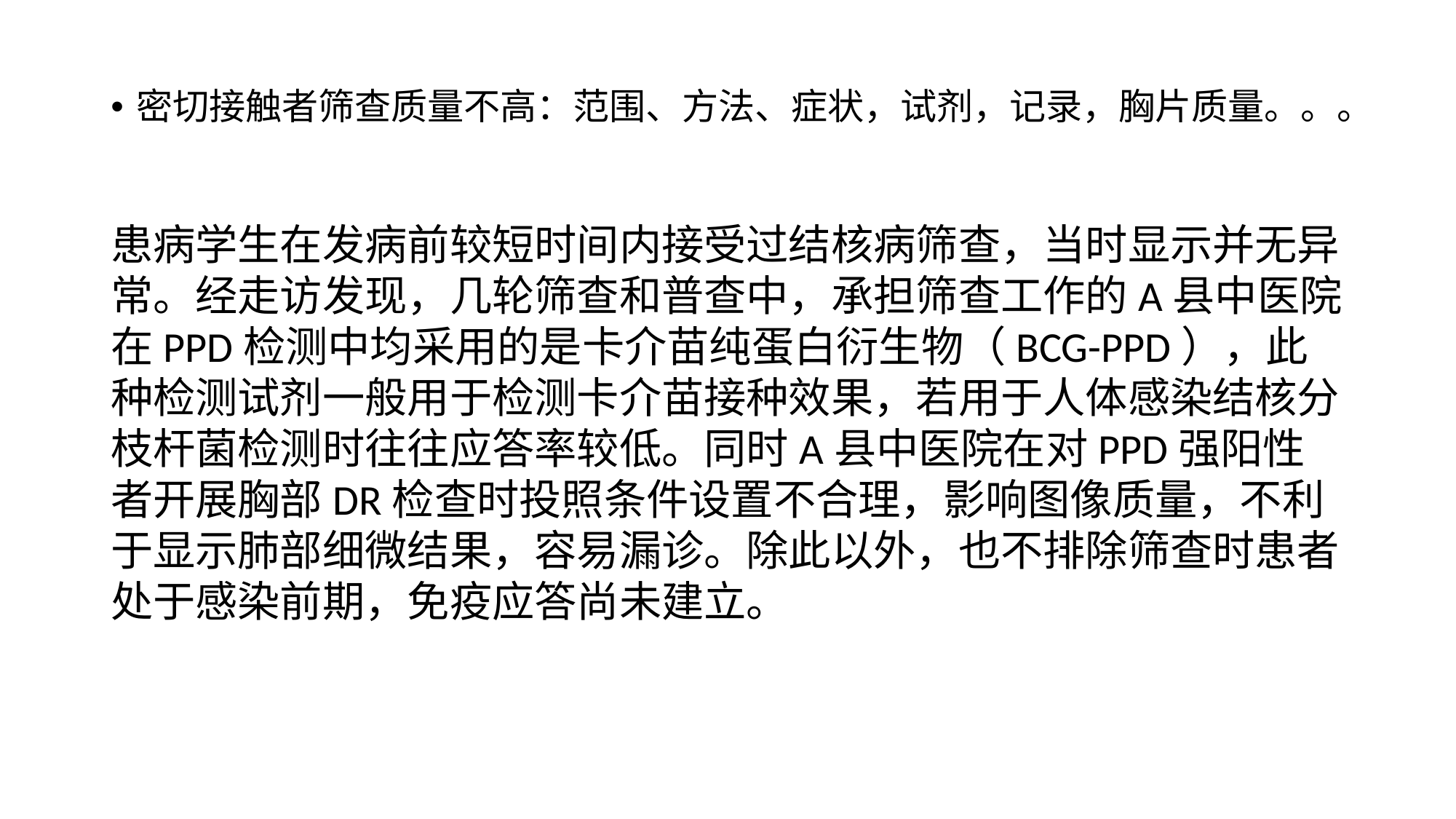

密切接触者筛查质量不高：范围、方法、症状，试剂，记录，胸片质量。。。
患病学生在发病前较短时间内接受过结核病筛查，当时显示并无异常。经走访发现，几轮筛查和普查中，承担筛查工作的A县中医院在PPD检测中均采用的是卡介苗纯蛋白衍生物（BCG-PPD），此种检测试剂一般用于检测卡介苗接种效果，若用于人体感染结核分枝杆菌检测时往往应答率较低。同时A县中医院在对PPD强阳性者开展胸部DR检查时投照条件设置不合理，影响图像质量，不利于显示肺部细微结果，容易漏诊。除此以外，也不排除筛查时患者处于感染前期，免疫应答尚未建立。